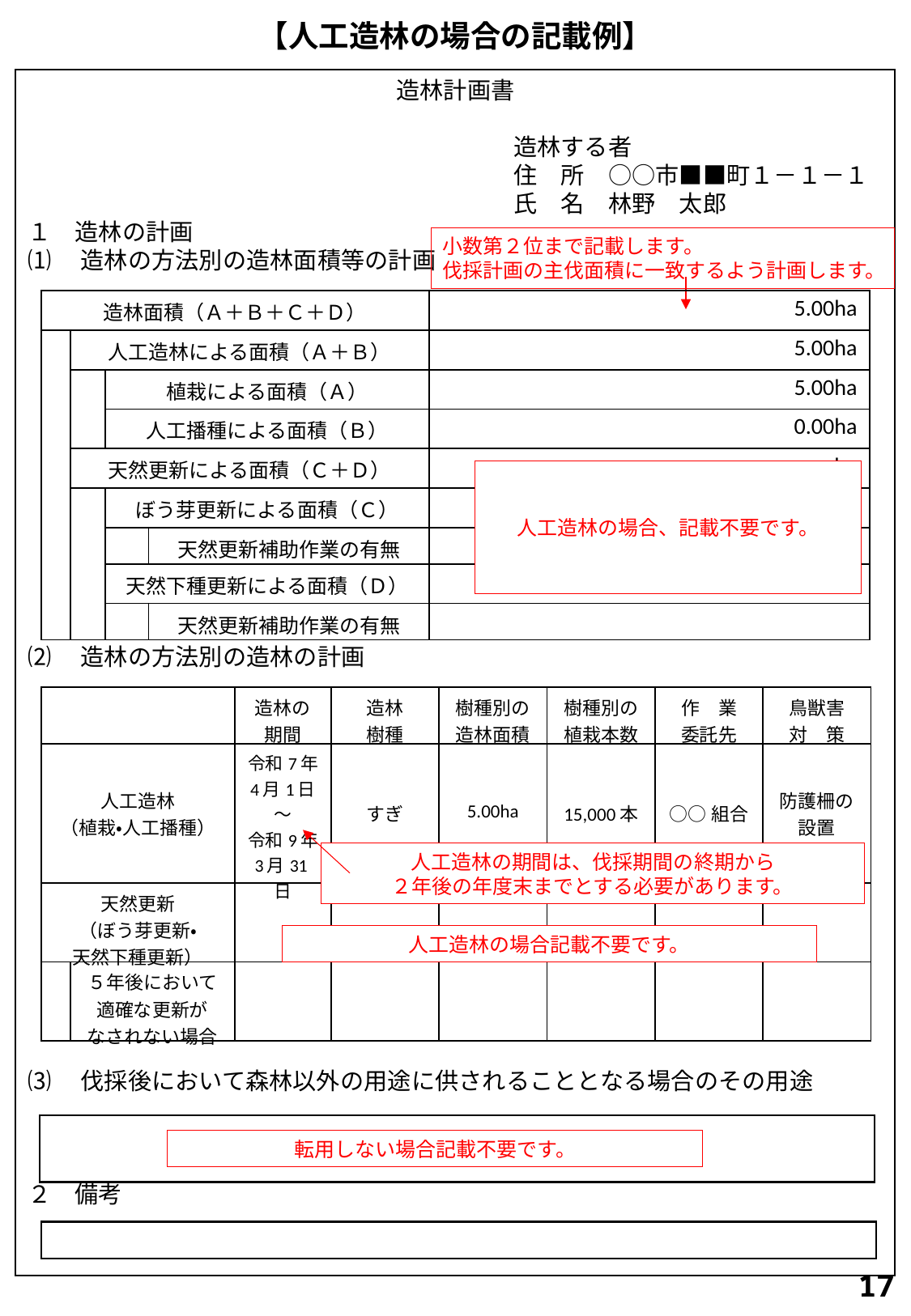

# 【人工造林の場合の記載例】
造林計画書

造林する者
住　所　○○市■■町１－１－１
氏　名　林野　太郎
１　造林の計画
⑴　造林の方法別の造林面積等の計画

⑵　造林の方法別の造林の計画

⑶　伐採後において森林以外の用途に供されることとなる場合のその用途

２　備考

告4,マP39‐3・P43-4
小数第２位まで記載します。
伐採計画の主伐面積に一致するよう計画します。
| 造林面積（Ａ＋Ｂ＋Ｃ＋Ｄ） |  |  |  | 5.00ha |
| --- | --- | --- | --- | --- |
|  | 人工造林による面積（Ａ＋Ｂ） |  |  | 5.00ha |
|  |  | 植栽による面積（Ａ） |  | 5.00ha |
|  |  | 人工播種による面積（Ｂ） |  | 0.00ha |
|  | 天然更新による面積（Ｃ＋Ｄ） |  |  | ha |
|  |  | ぼう芽更新による面積（Ｃ） |  | ha |
|  |  |  | 天然更新補助作業の有無 |  |
|  |  | 天然下種更新による面積（Ｄ） |  | ha |
|  |  |  | 天然更新補助作業の有無 |  |

人工造林の場合、記載不要です。

|  |  | 造林の期間 | 造林 樹種 | 樹種別の 造林面積 | 樹種別の 植栽本数 | 作　業 委託先 | 鳥獣害 対　策 |
| --- | --- | --- | --- | --- | --- | --- | --- |
| 人工造林 （植栽・人工播種） |  | 令和7年 4月1日 ～ 令和9年 3月31日 | すぎ | 5.00ha | 15,000本 | ○○組合 | 防護柵の設置 |
| 天然更新 （ぼう芽更新・ 天然下種更新） |  |  |  |  |  |  |  |
|  | ５年後において適確な更新が なされない場合 |  |  |  |  |  |  |
人工造林の期間は、伐採期間の終期から
２年後の年度末までとする必要があります。
人工造林の場合記載不要です。

転用しない場合記載不要です。

17